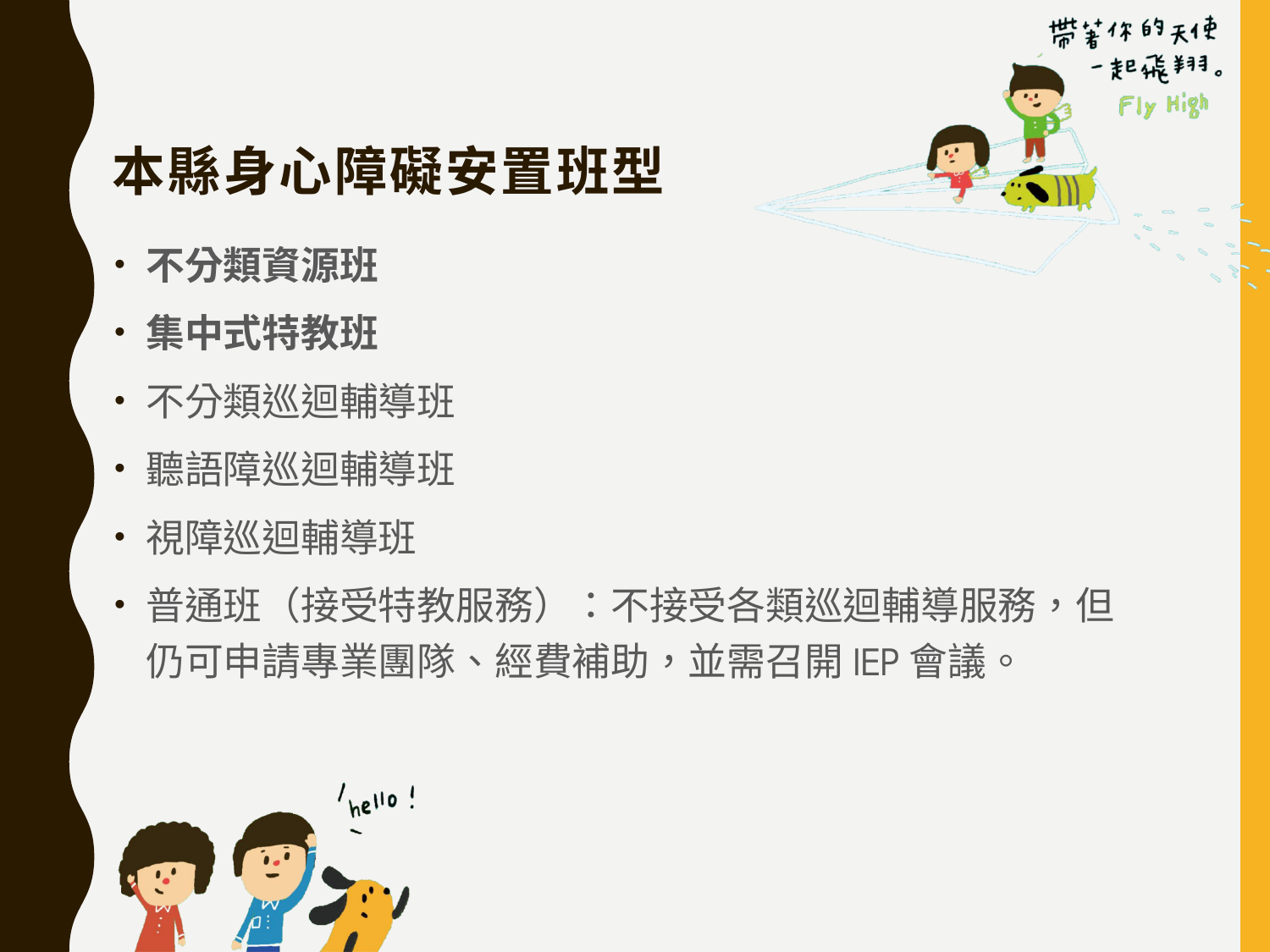

# 本縣身心障礙安置班型
不分類資源班
集中式特教班
不分類巡迴輔導班
聽語障巡迴輔導班
視障巡迴輔導班
普通班（接受特教服務）：不接受各類巡迴輔導服務，但仍可申請專業團隊、經費補助，並需召開IEP會議。